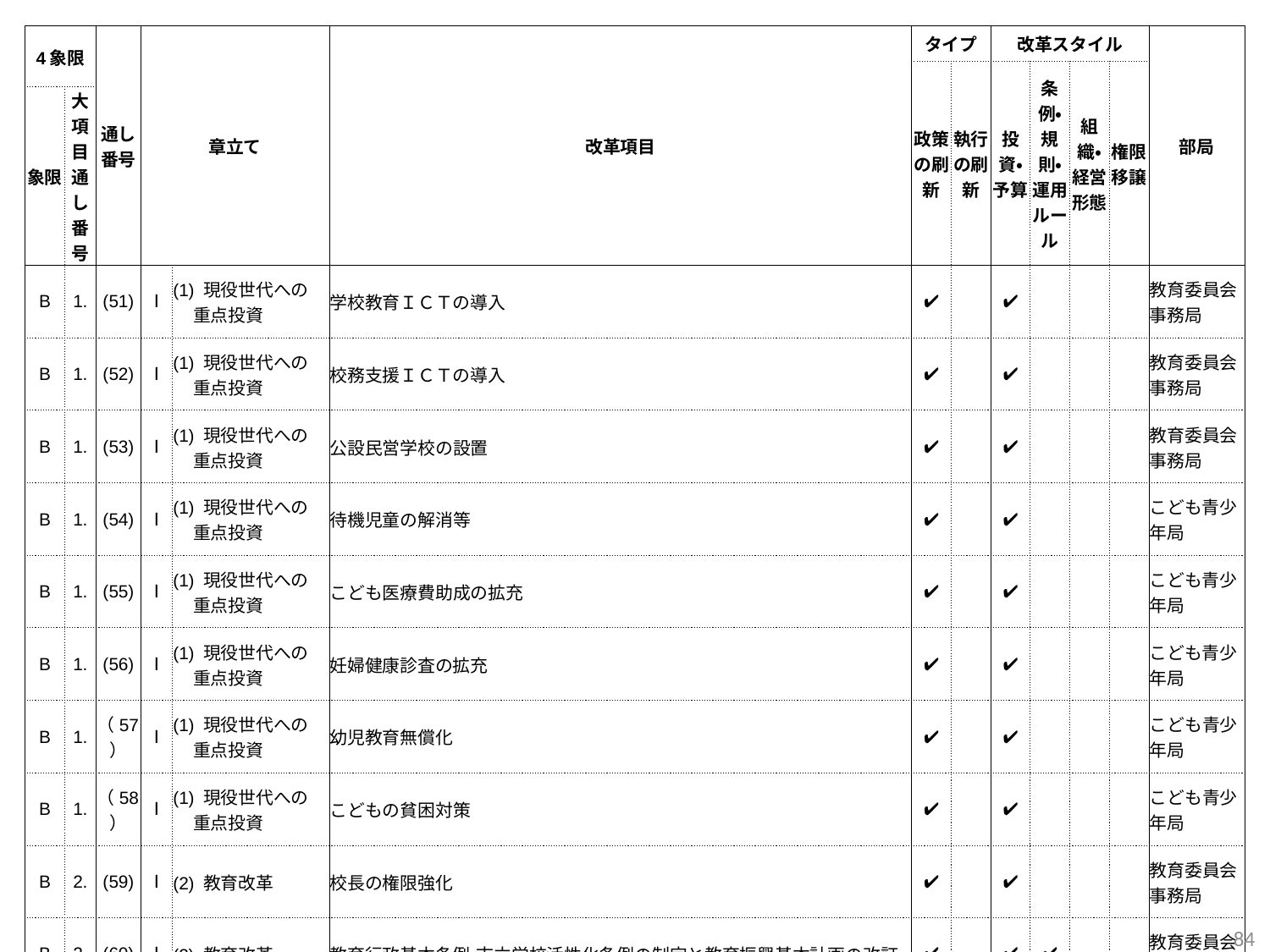

| 4象限 |  | 通し番号 | 章立て |  | 改革項目 | タイプ |  | 改革スタイル |  |  |  | 部局 |
| --- | --- | --- | --- | --- | --- | --- | --- | --- | --- | --- | --- | --- |
|  |  |  |  |  |  | 政策の刷新 | 執行の刷新 | 投資・予算 | 条例・規則・ 運用ルール | 組織・経営形態 | 権限移譲 |  |
| 象限 | 大項目通し番号 |  |  |  |  |  |  |  |  |  |  |  |
| B | 1. | (51) | Ⅰ | (1) 現役世代への 重点投資 | 学校教育ＩＣＴの導入 | ✔ |  | ✔ |  |  |  | 教育委員会事務局 |
| B | 1. | (52) | Ⅰ | (1) 現役世代への 重点投資 | 校務支援ＩＣＴの導入 | ✔ |  | ✔ |  |  |  | 教育委員会事務局 |
| B | 1. | (53) | Ⅰ | (1) 現役世代への 重点投資 | 公設民営学校の設置 | ✔ |  | ✔ |  |  |  | 教育委員会事務局 |
| B | 1. | (54) | Ⅰ | (1) 現役世代への 重点投資 | 待機児童の解消等 | ✔ |  | ✔ |  |  |  | こども青少年局 |
| B | 1. | (55) | Ⅰ | (1) 現役世代への 重点投資 | こども医療費助成の拡充 | ✔ |  | ✔ |  |  |  | こども青少年局 |
| B | 1. | (56) | Ⅰ | (1) 現役世代への 重点投資 | 妊婦健康診査の拡充 | ✔ |  | ✔ |  |  |  | こども青少年局 |
| B | 1. | （57） | Ⅰ | (1) 現役世代への 重点投資 | 幼児教育無償化 | ✔ |  | ✔ |  |  |  | こども青少年局 |
| B | 1. | （58） | Ⅰ | (1) 現役世代への 重点投資 | こどもの貧困対策 | ✔ |  | ✔ |  |  |  | こども青少年局 |
| B | 2. | (59) | Ⅰ | (2) 教育改革 | 校長の権限強化 | ✔ |  | ✔ |  |  |  | 教育委員会事務局 |
| B | 2. | (60) | Ⅰ | (2) 教育改革 | 教育行政基本条例・市立学校活性化条例の制定と教育振興基本計画の改訂 | ✔ |  | ✔ | ✔ |  |  | 教育委員会事務局 |
84